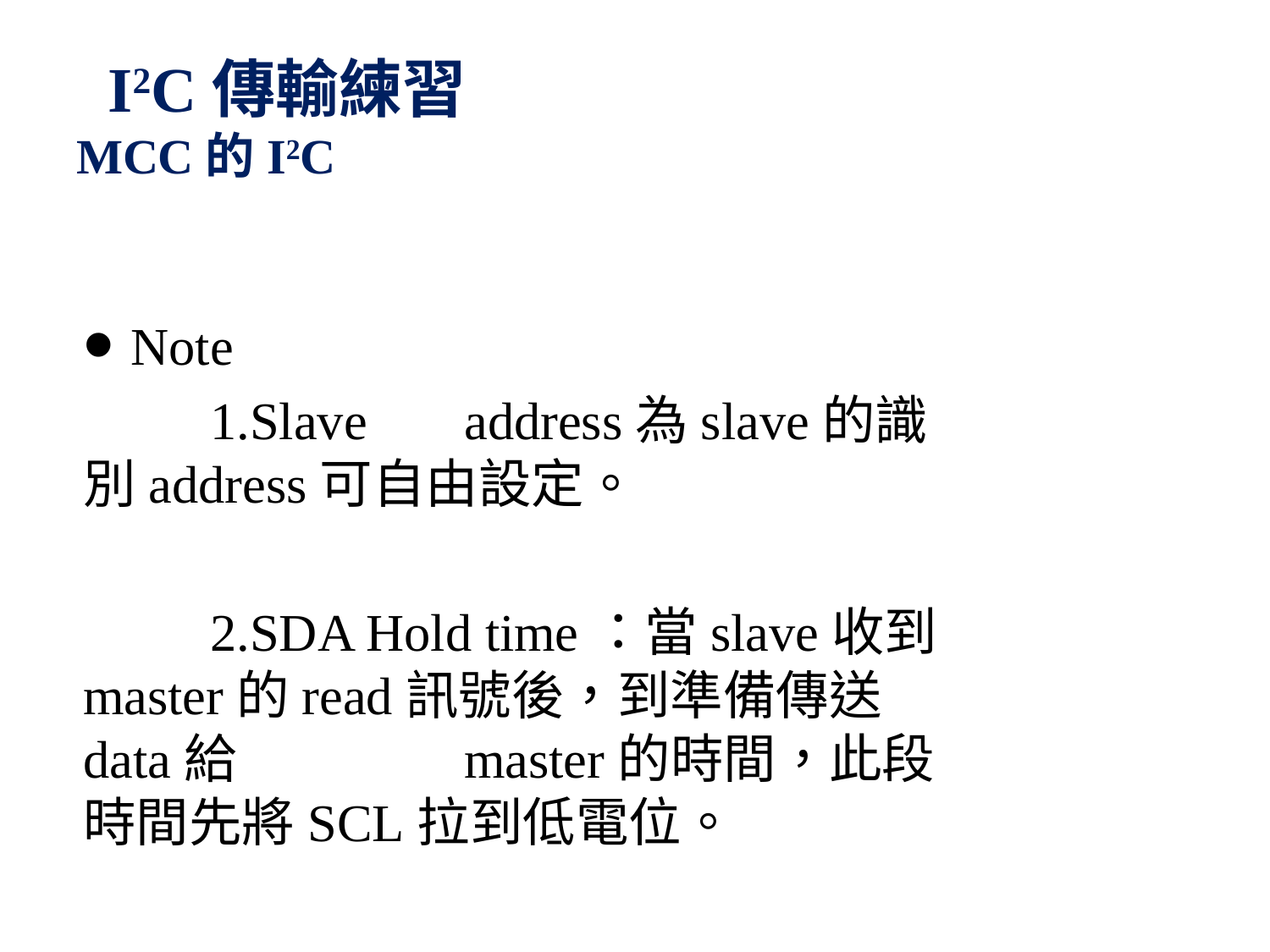

# I2C傳輸練習 MCC的I2C
Note
	1.Slave 	address為slave的識別address可自由設定。

	2.SDA Hold time：當slave收到master的read訊號後，到準備傳送data給		master的時間，此段時間先將SCL拉到低電位。